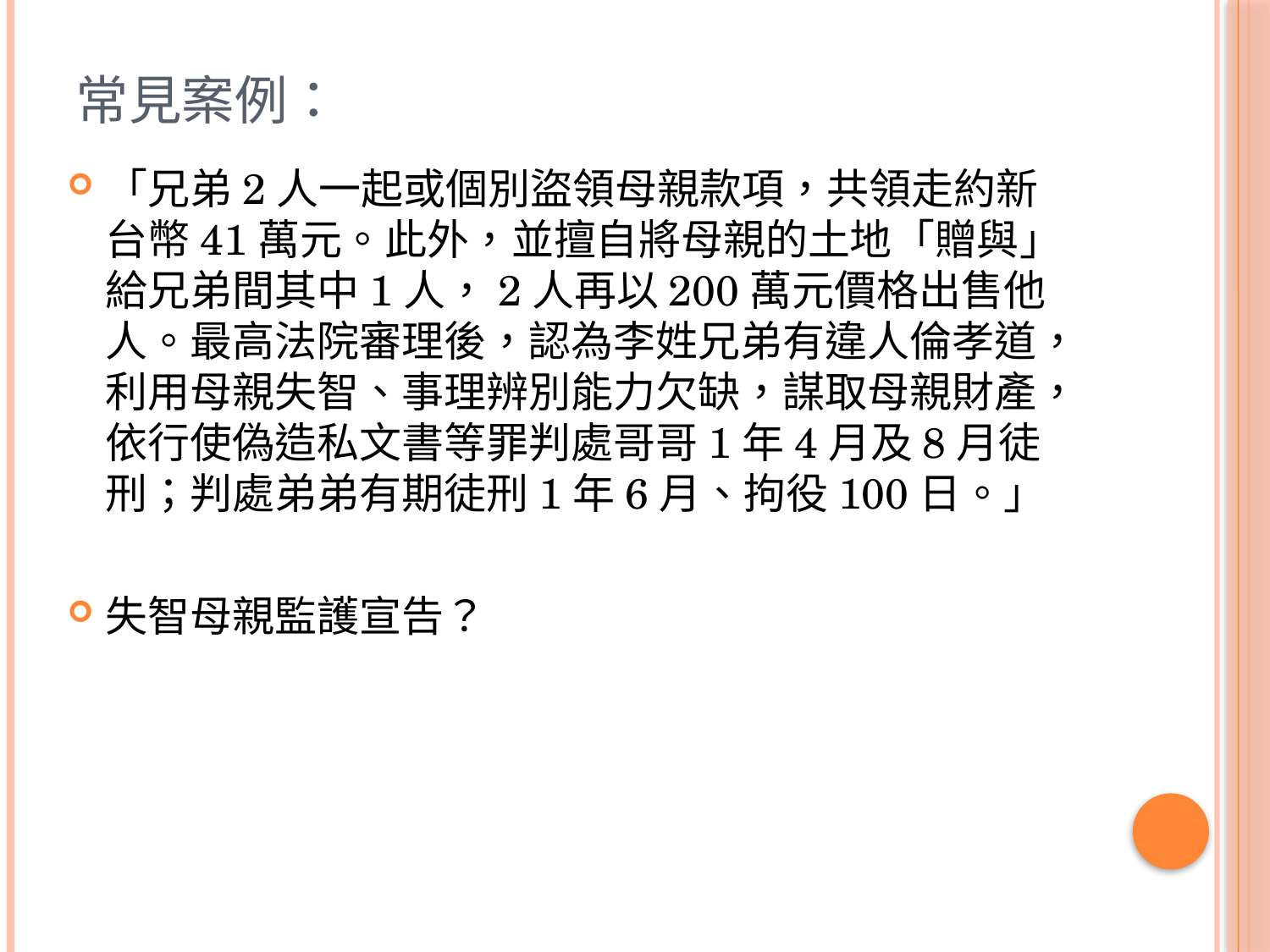

# 常見案例：
「兄弟2人一起或個別盜領母親款項，共領走約新台幣41萬元。此外，並擅自將母親的土地「贈與」給兄弟間其中1人，2人再以200萬元價格出售他人。最高法院審理後，認為李姓兄弟有違人倫孝道，利用母親失智、事理辨別能力欠缺，謀取母親財產，依行使偽造私文書等罪判處哥哥1年4月及8月徒刑；判處弟弟有期徒刑1年6月、拘役100日。」

失智母親監護宣告？